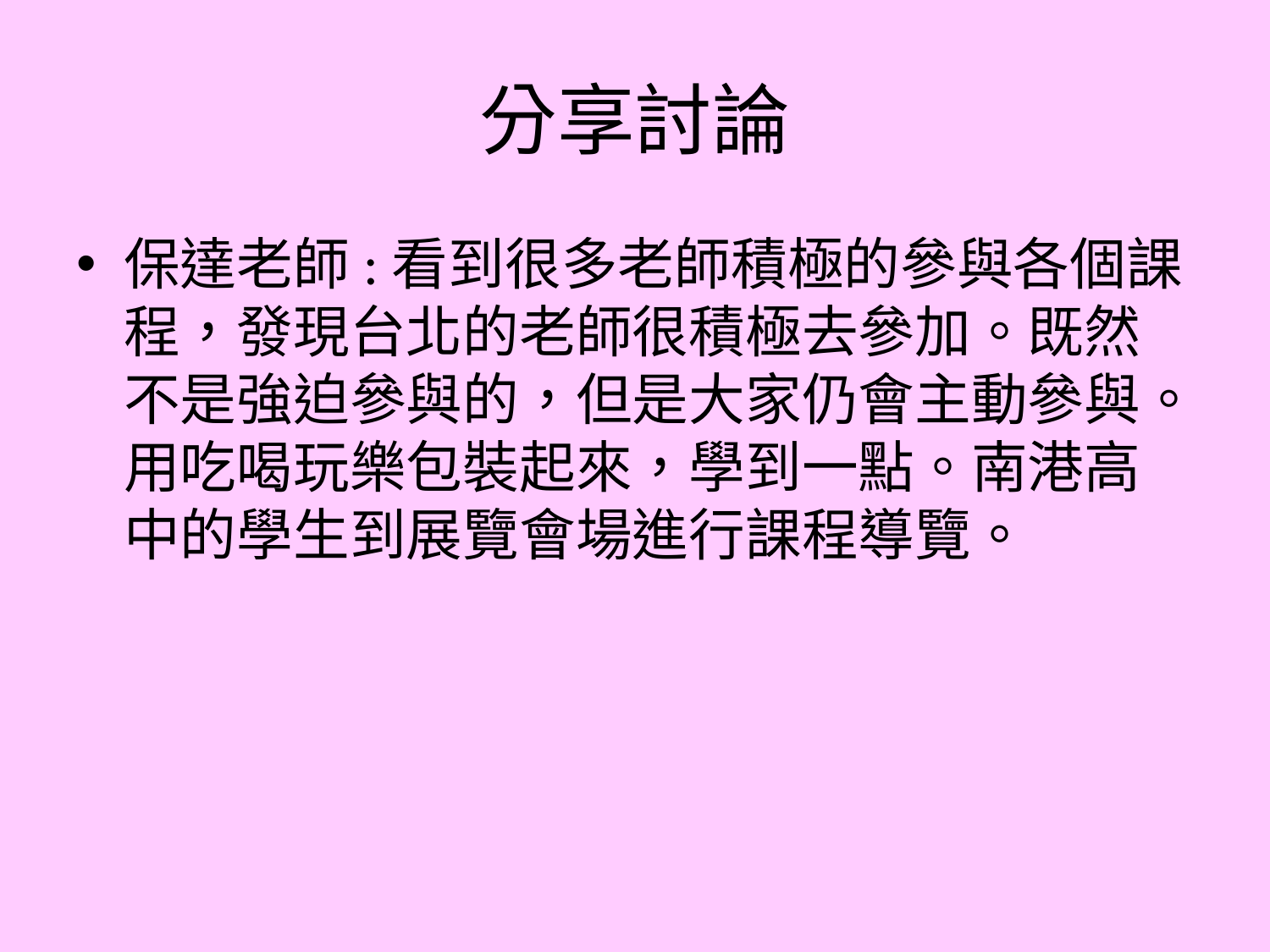

# 分享討論
保達老師:看到很多老師積極的參與各個課程，發現台北的老師很積極去參加。既然不是強迫參與的，但是大家仍會主動參與。用吃喝玩樂包裝起來，學到一點。南港高中的學生到展覽會場進行課程導覽。